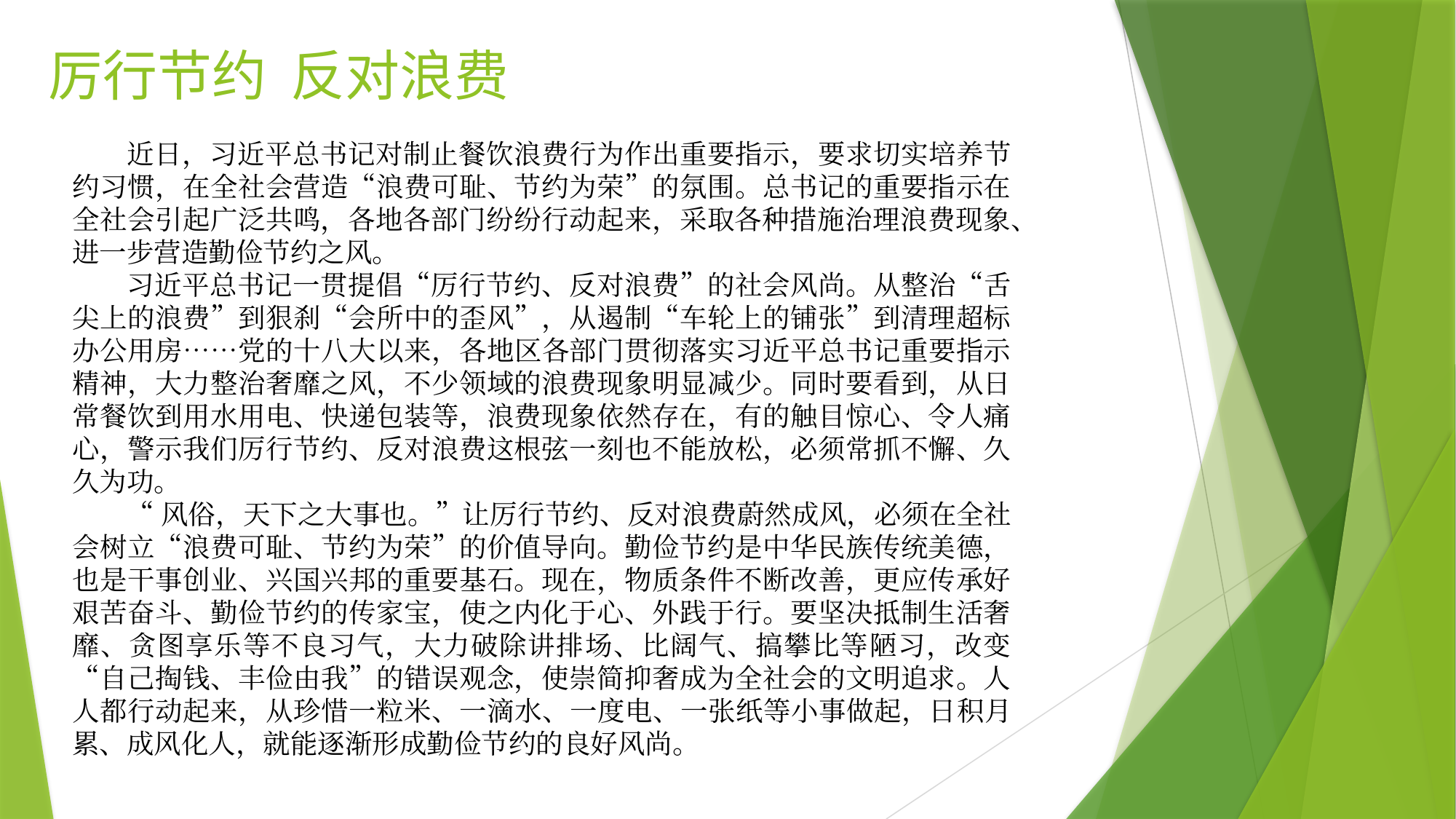

# 厉行节约  反对浪费
近日，习近平总书记对制止餐饮浪费行为作出重要指示，要求切实培养节约习惯，在全社会营造“浪费可耻、节约为荣”的氛围。总书记的重要指示在全社会引起广泛共鸣，各地各部门纷纷行动起来，采取各种措施治理浪费现象、进一步营造勤俭节约之风。
习近平总书记一贯提倡“厉行节约、反对浪费”的社会风尚。从整治“舌尖上的浪费”到狠刹“会所中的歪风”，从遏制“车轮上的铺张”到清理超标办公用房……党的十八大以来，各地区各部门贯彻落实习近平总书记重要指示精神，大力整治奢靡之风，不少领域的浪费现象明显减少。同时要看到，从日常餐饮到用水用电、快递包装等，浪费现象依然存在，有的触目惊心、令人痛心，警示我们厉行节约、反对浪费这根弦一刻也不能放松，必须常抓不懈、久久为功。
“风俗，天下之大事也。”让厉行节约、反对浪费蔚然成风，必须在全社会树立“浪费可耻、节约为荣”的价值导向。勤俭节约是中华民族传统美德，也是干事创业、兴国兴邦的重要基石。现在，物质条件不断改善，更应传承好艰苦奋斗、勤俭节约的传家宝，使之内化于心、外践于行。要坚决抵制生活奢靡、贪图享乐等不良习气，大力破除讲排场、比阔气、搞攀比等陋习，改变“自己掏钱、丰俭由我”的错误观念，使崇简抑奢成为全社会的文明追求。人人都行动起来，从珍惜一粒米、一滴水、一度电、一张纸等小事做起，日积月累、成风化人，就能逐渐形成勤俭节约的良好风尚。